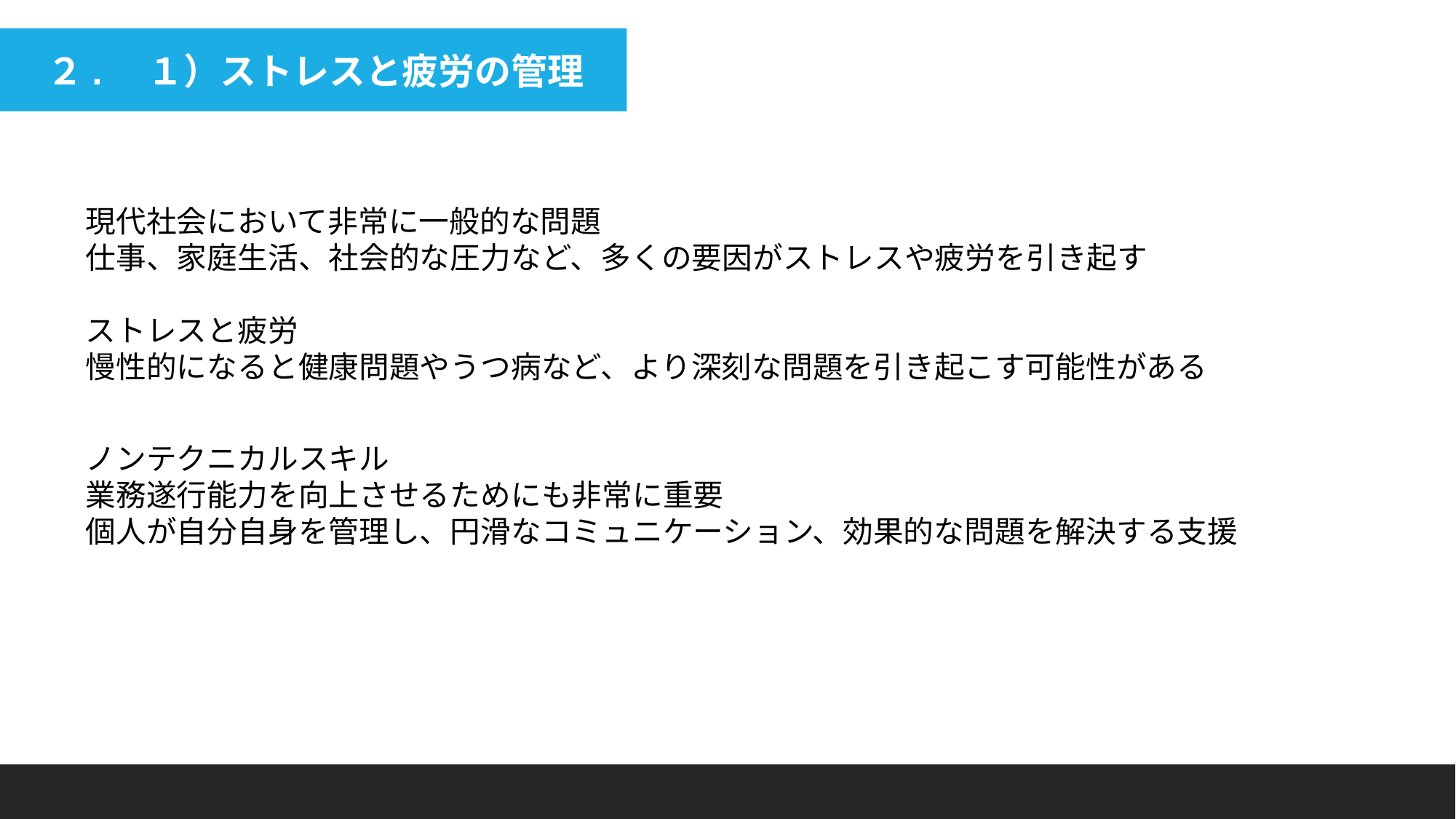

２.　１）ストレスと疲労の管理
現代社会において非常に一般的な問題
仕事、家庭生活、社会的な圧力など、多くの要因がストレスや疲労を引き起す

ストレスと疲労
慢性的になると健康問題やうつ病など、より深刻な問題を引き起こす可能性がある
ノンテクニカルスキル
業務遂行能力を向上させるためにも非常に重要
個人が自分自身を管理し、円滑なコミュニケーション、効果的な問題を解決する支援